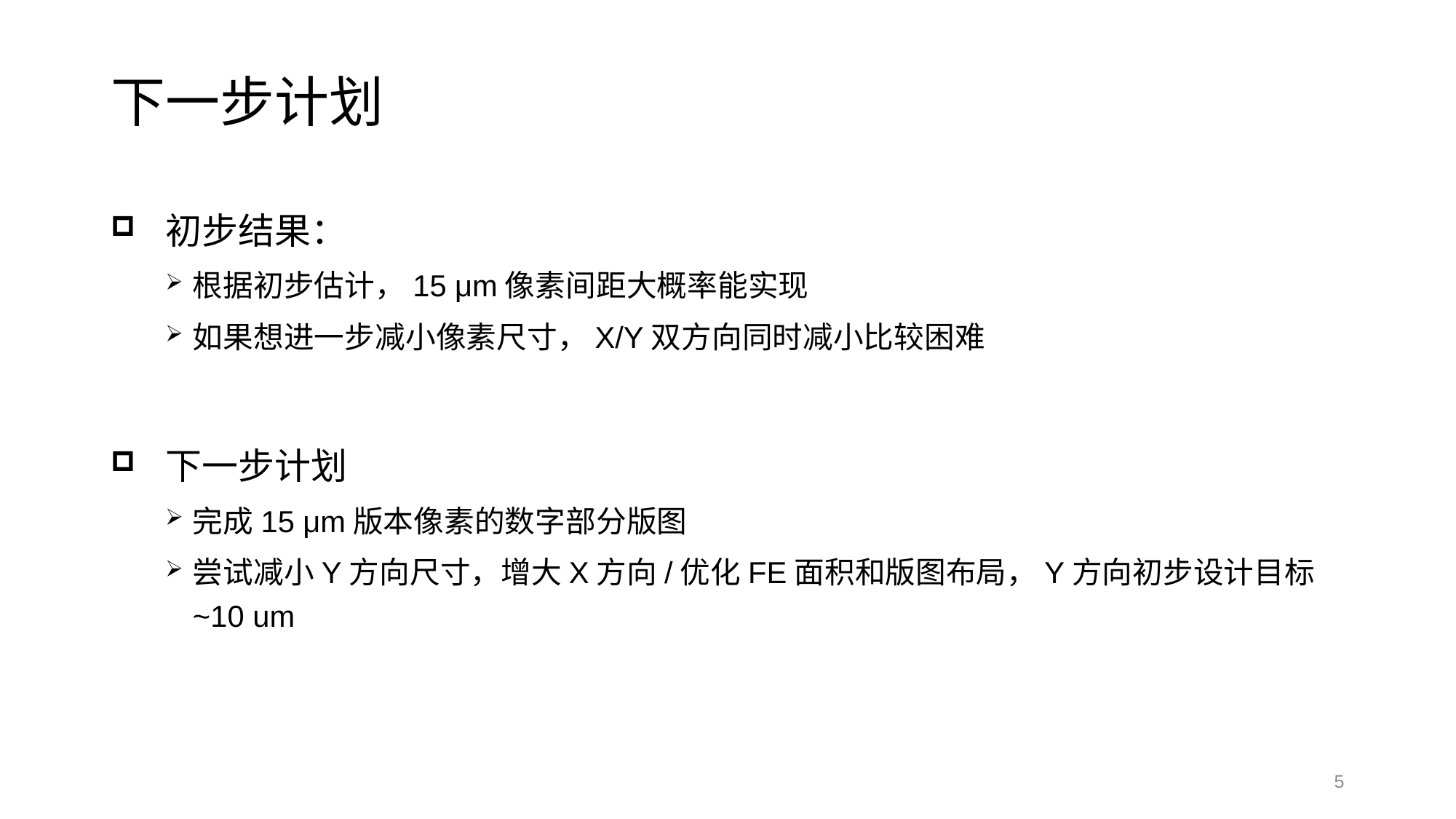

# 下一步计划
初步结果：
根据初步估计，15 μm像素间距大概率能实现
如果想进一步减小像素尺寸，X/Y双方向同时减小比较困难

下一步计划
完成15 μm版本像素的数字部分版图
尝试减小Y方向尺寸，增大X方向/优化FE面积和版图布局，Y方向初步设计目标~10 um

5